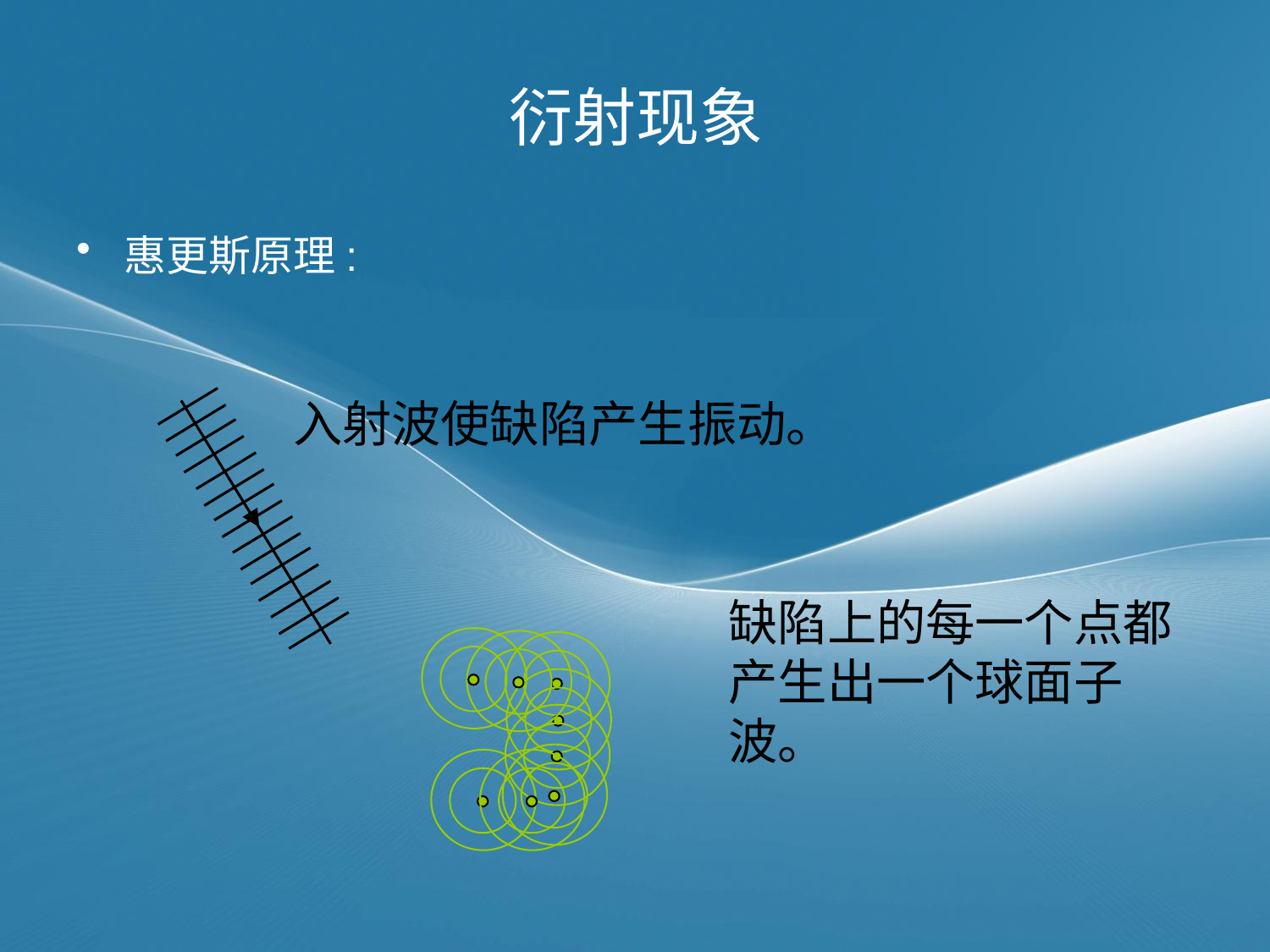

# 衍射现象
惠更斯原理:

入射波使缺陷产生振动。
缺陷上的每一个点都产生出一个球面子波。